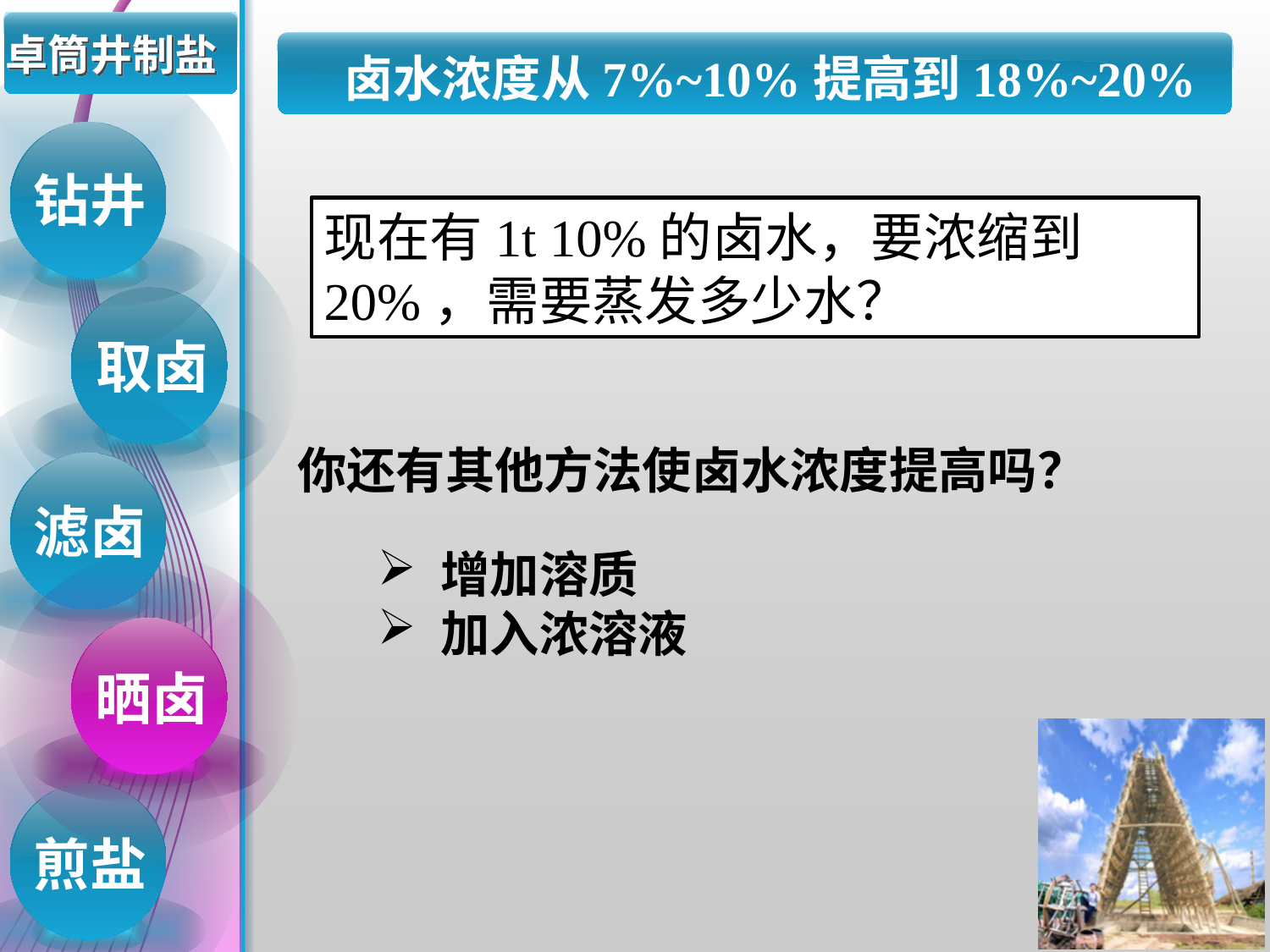

# 卓筒井制盐

卤水浓度从7%~10%提高到18%~20%

钻井
现在有1t 10%的卤水，要浓缩到20%，需要蒸发多少水？

取卤

你还有其他方法使卤水浓度提高吗？
滤卤

增加溶质
加入浓溶液

晒卤

煎盐